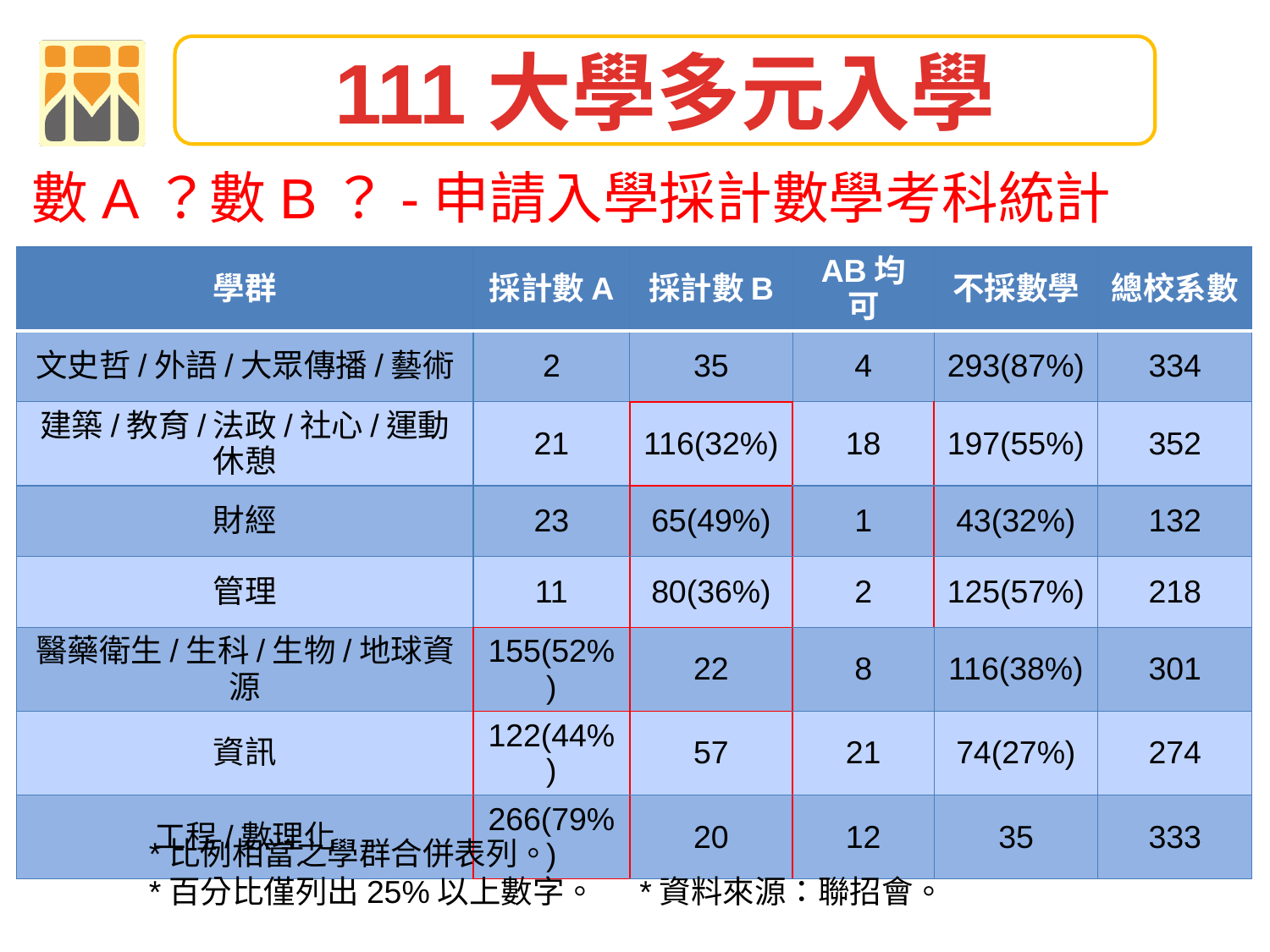

111大學多元入學
數A？數B？-申請入學採計數學考科統計
| 學群 | 採計數A | 採計數B | AB均可 | 不採數學 | 總校系數 |
| --- | --- | --- | --- | --- | --- |
| 文史哲/外語/大眾傳播/藝術 | 2 | 35 | 4 | 293(87%) | 334 |
| 建築/教育/法政/社心/運動休憩 | 21 | 116(32%) | 18 | 197(55%) | 352 |
| 財經 | 23 | 65(49%) | 1 | 43(32%) | 132 |
| 管理 | 11 | 80(36%) | 2 | 125(57%) | 218 |
| 醫藥衛生/生科/生物/地球資源 | 155(52%) | 22 | 8 | 116(38%) | 301 |
| 資訊 | 122(44%) | 57 | 21 | 74(27%) | 274 |
| 工程/數理化 | 266(79%) | 20 | 12 | 35 | 333 |
*比例相當之學群合併表列。
*百分比僅列出25%以上數字。    *資料來源：聯招會。